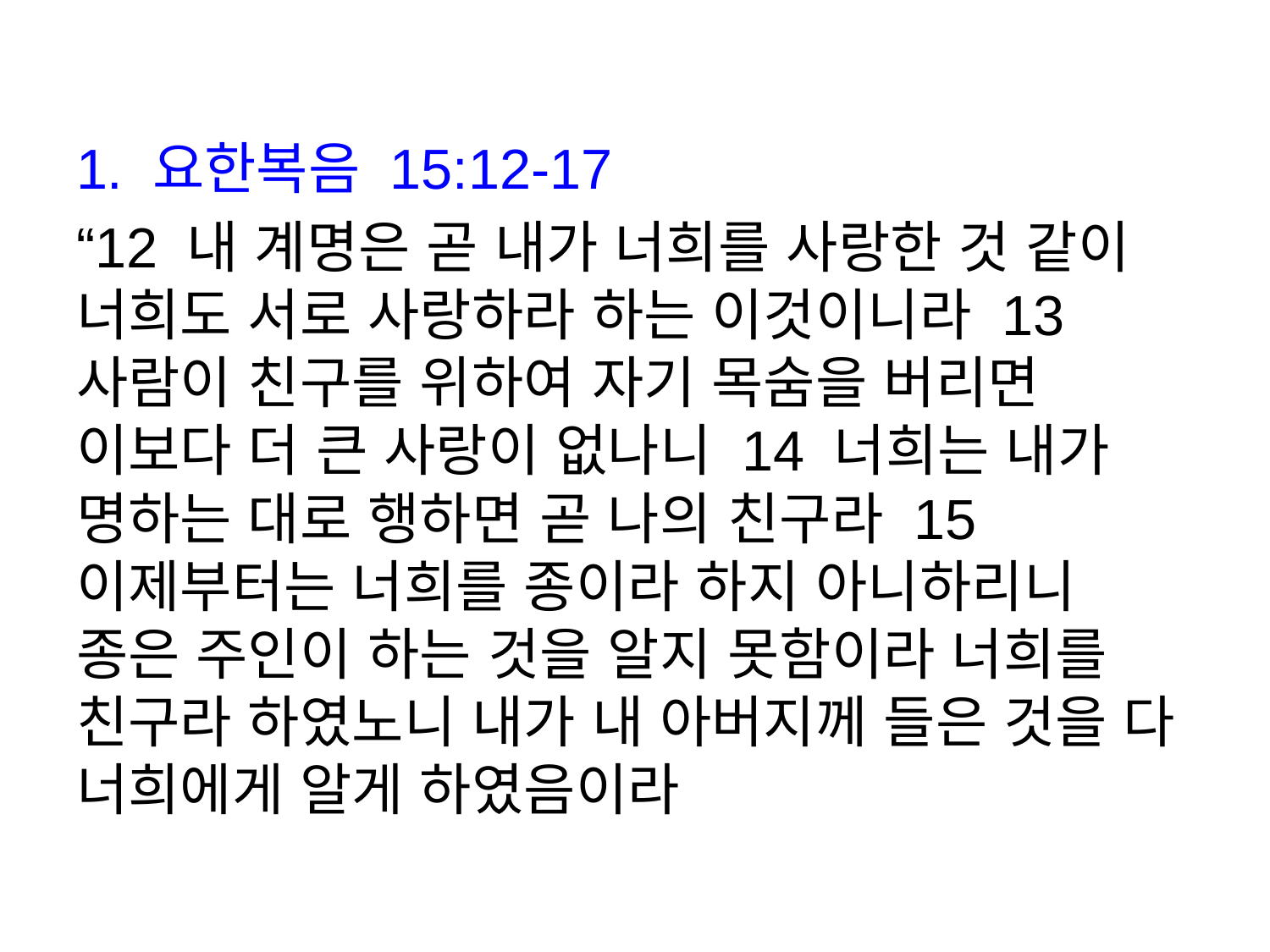

#
1. 요한복음 15:12-17
“12 내 계명은 곧 내가 너희를 사랑한 것 같이 너희도 서로 사랑하라 하는 이것이니라 13 사람이 친구를 위하여 자기 목숨을 버리면 이보다 더 큰 사랑이 없나니 14 너희는 내가 명하는 대로 행하면 곧 나의 친구라 15 이제부터는 너희를 종이라 하지 아니하리니 종은 주인이 하는 것을 알지 못함이라 너희를 친구라 하였노니 내가 내 아버지께 들은 것을 다 너희에게 알게 하였음이라